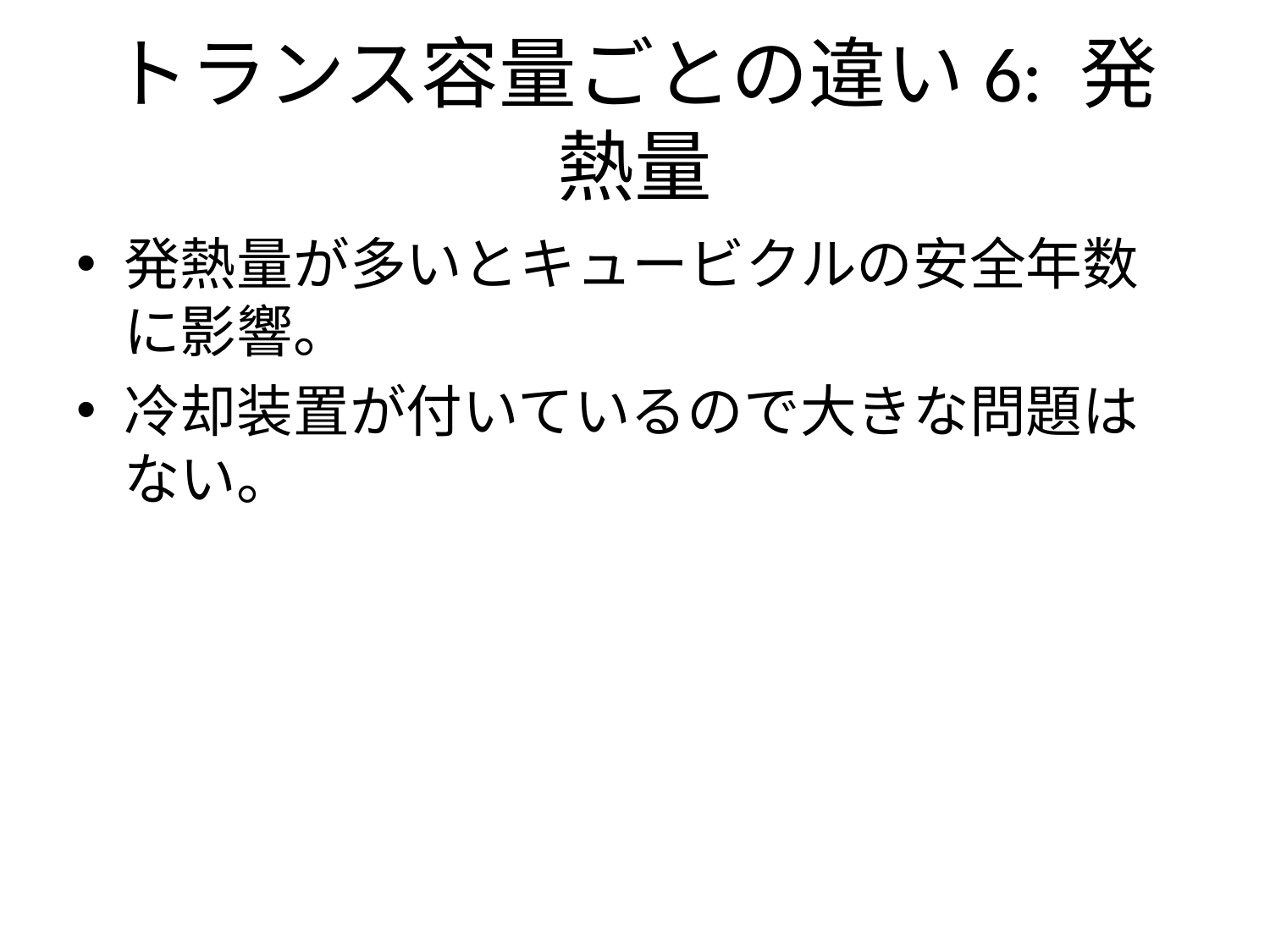

# トランス容量ごとの違い6: 発熱量
発熱量が多いとキュービクルの安全年数に影響。
冷却装置が付いているので大きな問題はない。